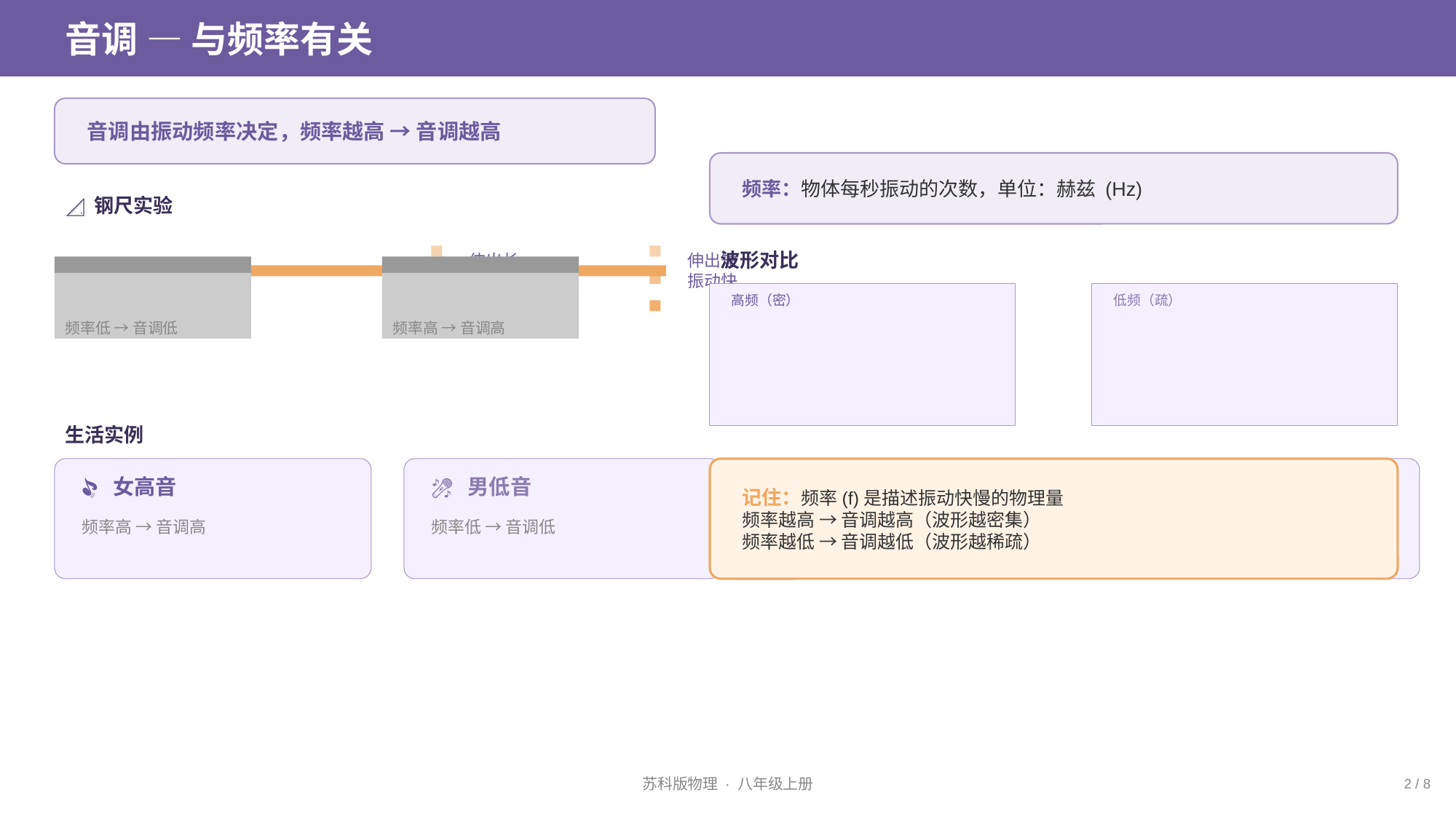

音调 — 与频率有关

音调由振动频率决定，频率越高 → 音调越高

频率：物体每秒振动的次数，单位：赫兹 (Hz)
📐 钢尺实验
波形对比

伸出长
振动慢
伸出短
振动快

高频（密）
低频（疏）

频率低 → 音调低
频率高 → 音调高
生活实例

🎵  女高音
🎤  男低音
🦟  蚊子声
🐮  牛叫声
记住：频率(f)是描述振动快慢的物理量
频率越高 → 音调越高（波形越密集）
频率越低 → 音调越低（波形越稀疏）
频率高 → 音调高
频率低 → 音调低
高频 → 尖锐
低频 → 低沉
苏科版物理 · 八年级上册
2 / 8